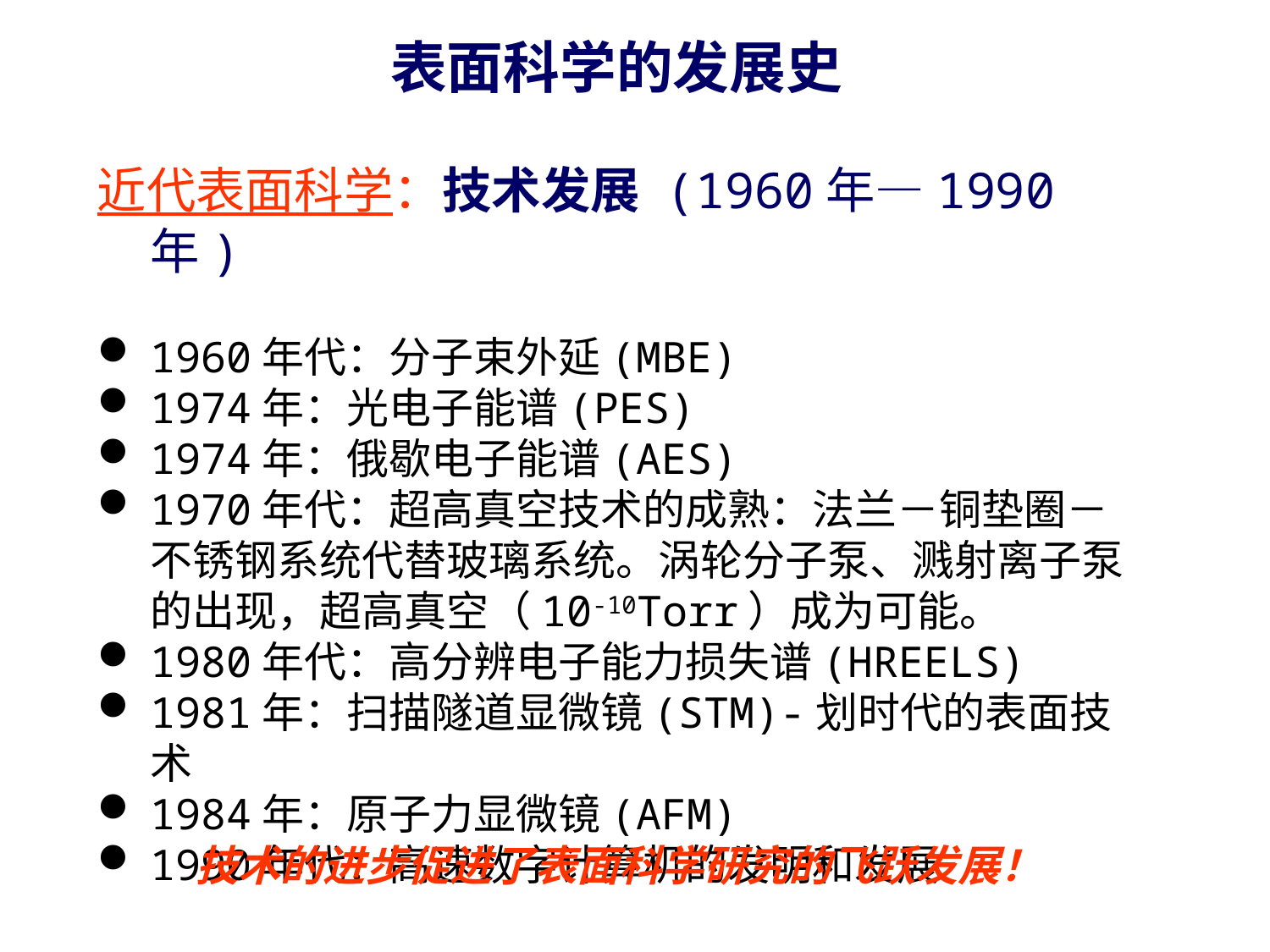

表面科学的发展史
近代表面科学：技术发展 (1960年—1990年)

1960年代：分子束外延(MBE)
1974年：光电子能谱(PES)
1974年：俄歇电子能谱(AES)
1970年代：超高真空技术的成熟：法兰－铜垫圈－不锈钢系统代替玻璃系统。涡轮分子泵、溅射离子泵的出现，超高真空（10-10Torr）成为可能。
1980年代：高分辨电子能力损失谱(HREELS)
1981年：扫描隧道显微镜(STM)-划时代的表面技术
1984年：原子力显微镜(AFM)
1990年代：高速数字计算机的发明和发展
技术的进步促进了表面科学研究的飞跃发展！